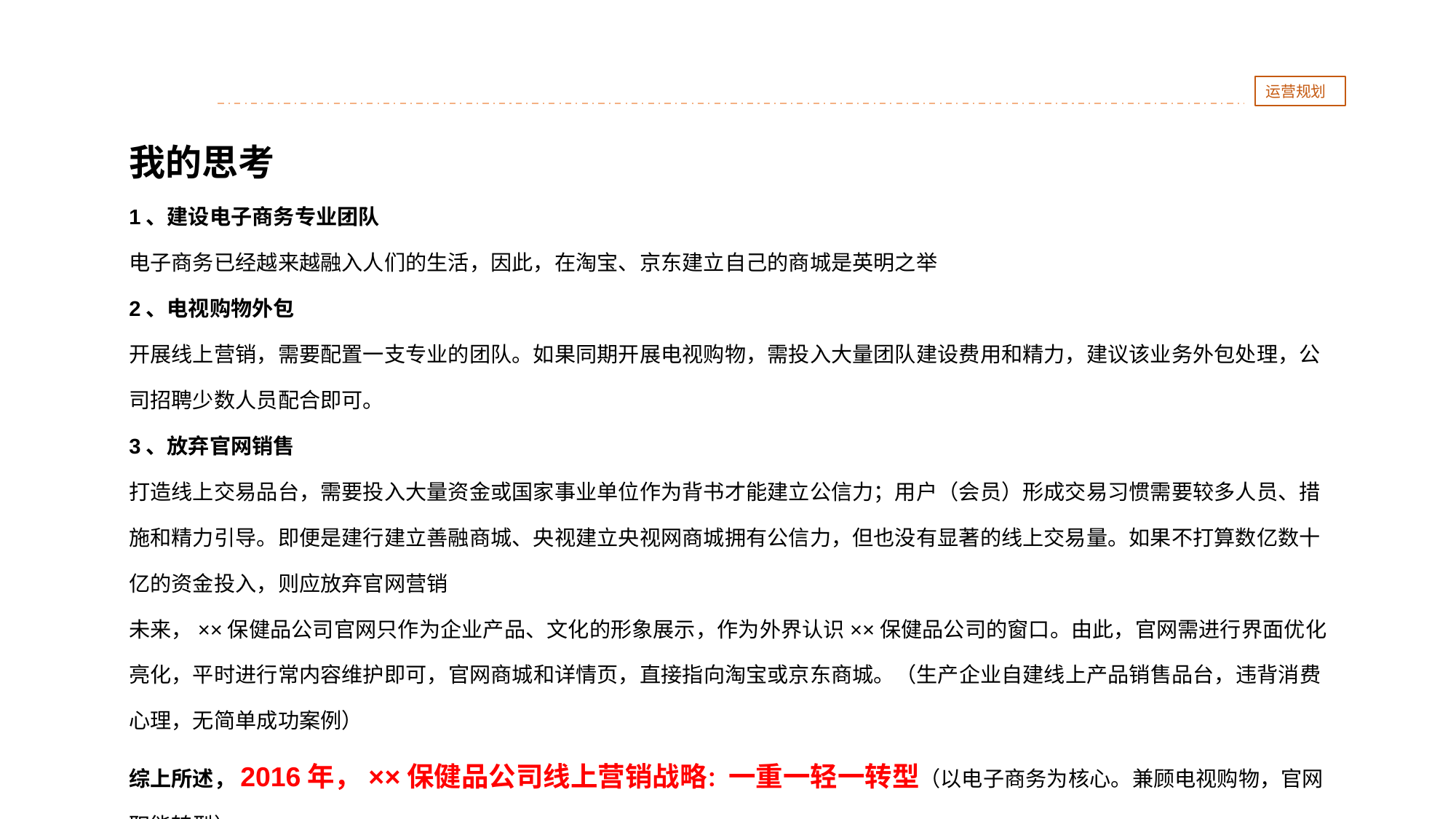

运营规划
我的思考
1、建设电子商务专业团队
电子商务已经越来越融入人们的生活，因此，在淘宝、京东建立自己的商城是英明之举
2、电视购物外包
开展线上营销，需要配置一支专业的团队。如果同期开展电视购物，需投入大量团队建设费用和精力，建议该业务外包处理，公司招聘少数人员配合即可。
3、放弃官网销售
打造线上交易品台，需要投入大量资金或国家事业单位作为背书才能建立公信力；用户（会员）形成交易习惯需要较多人员、措施和精力引导。即便是建行建立善融商城、央视建立央视网商城拥有公信力，但也没有显著的线上交易量。如果不打算数亿数十亿的资金投入，则应放弃官网营销
未来，××保健品公司官网只作为企业产品、文化的形象展示，作为外界认识××保健品公司的窗口。由此，官网需进行界面优化亮化，平时进行常内容维护即可，官网商城和详情页，直接指向淘宝或京东商城。（生产企业自建线上产品销售品台，违背消费心理，无简单成功案例）
综上所述，2016年，××保健品公司线上营销战略：一重一轻一转型（以电子商务为核心。兼顾电视购物，官网职能转型）